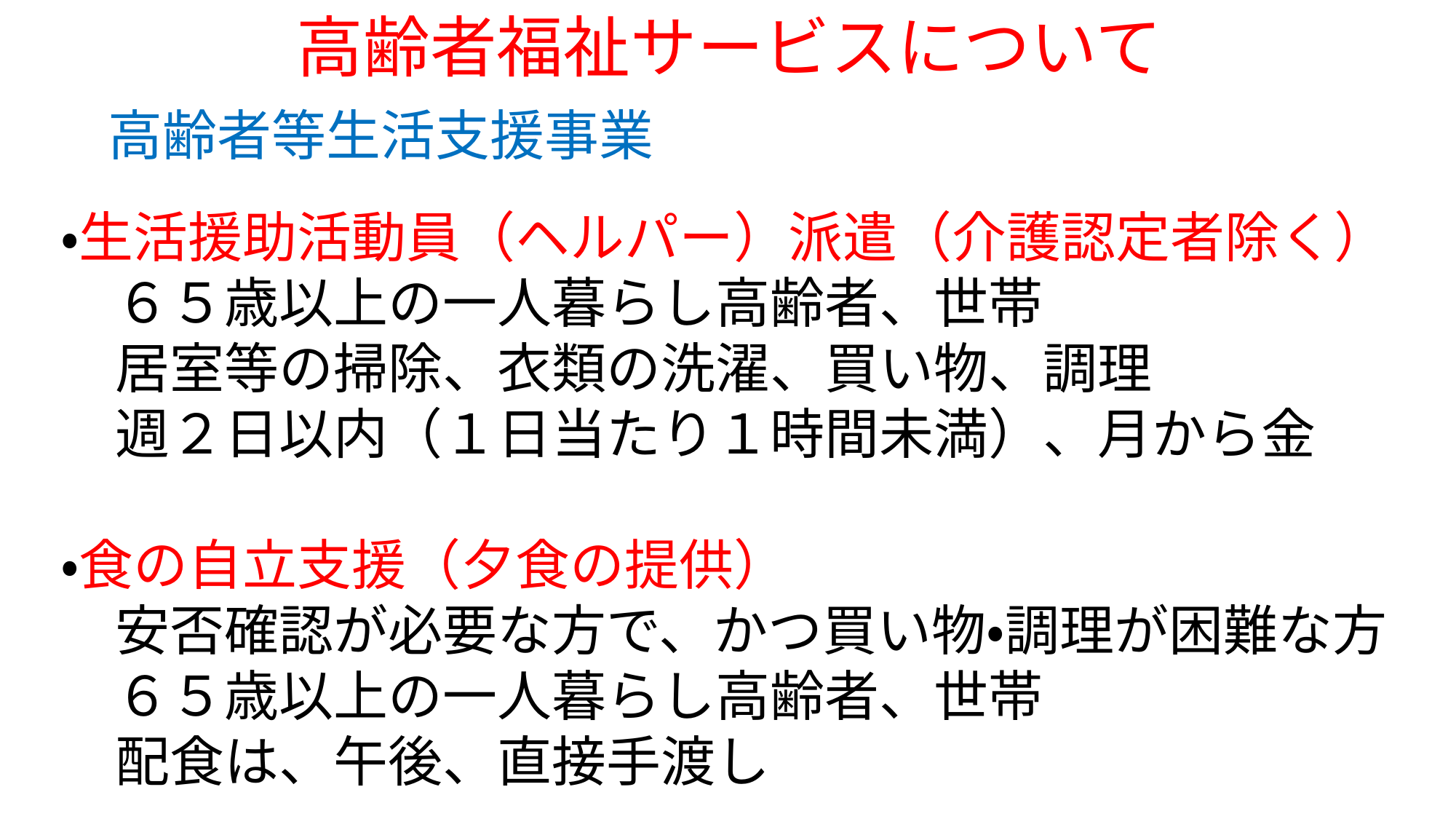

高齢者福祉サービスについて
高齢者等生活支援事業
・生活援助活動員（ヘルパー）派遣（介護認定者除く）
　６５歳以上の一人暮らし高齢者、世帯
　居室等の掃除、衣類の洗濯、買い物、調理
　週２日以内（１日当たり１時間未満）、月から金

・食の自立支援（夕食の提供）
　安否確認が必要な方で、かつ買い物・調理が困難な方
　６５歳以上の一人暮らし高齢者、世帯
　配食は、午後、直接手渡し